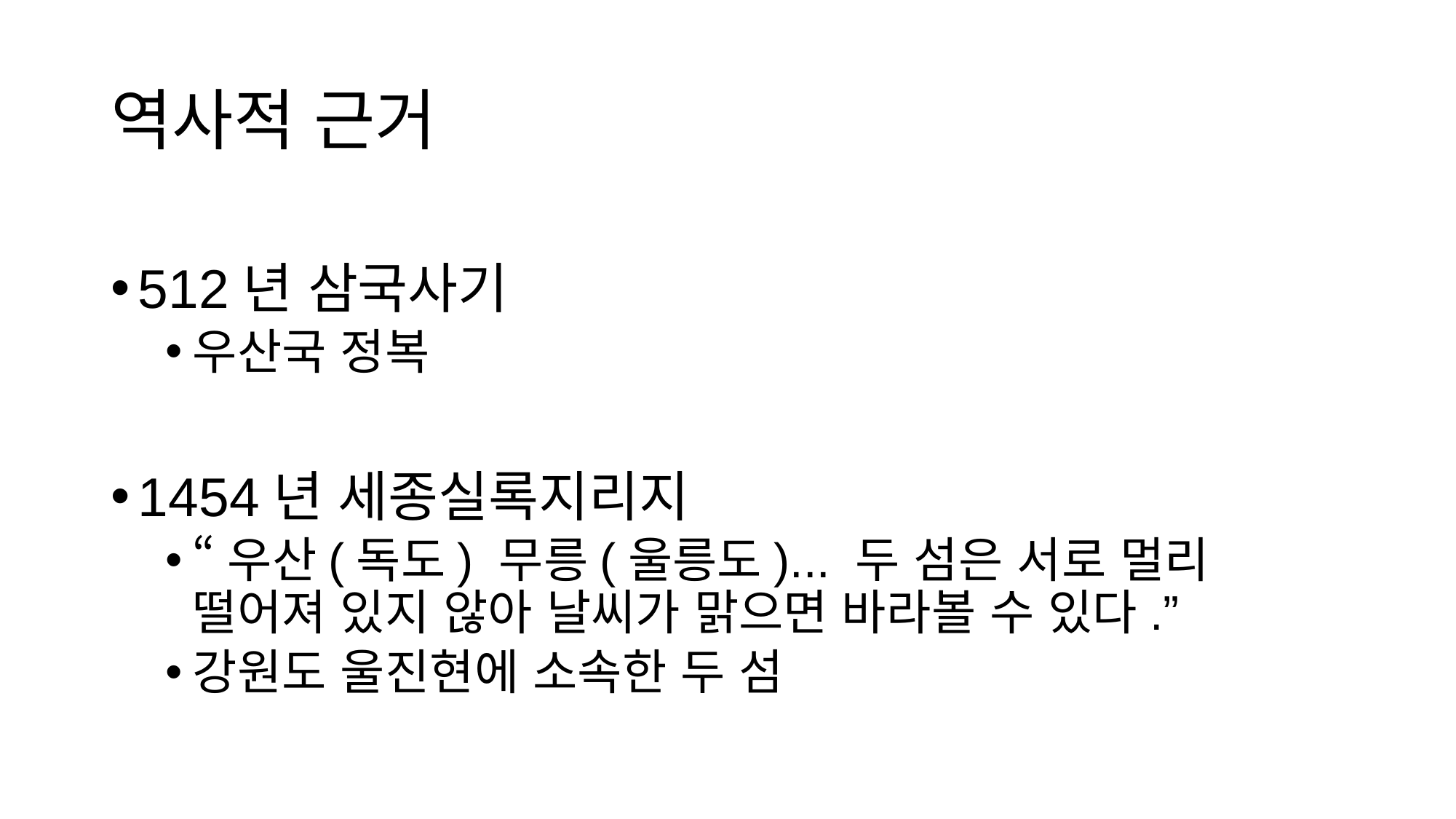

# 역사적 근거
512년 삼국사기
우산국 정복

1454년 세종실록지리지
“우산(독도) 무릉(울릉도)... 두 섬은 서로 멀리 떨어져 있지 않아 날씨가 맑으면 바라볼 수 있다.”
강원도 울진현에 소속한 두 섬